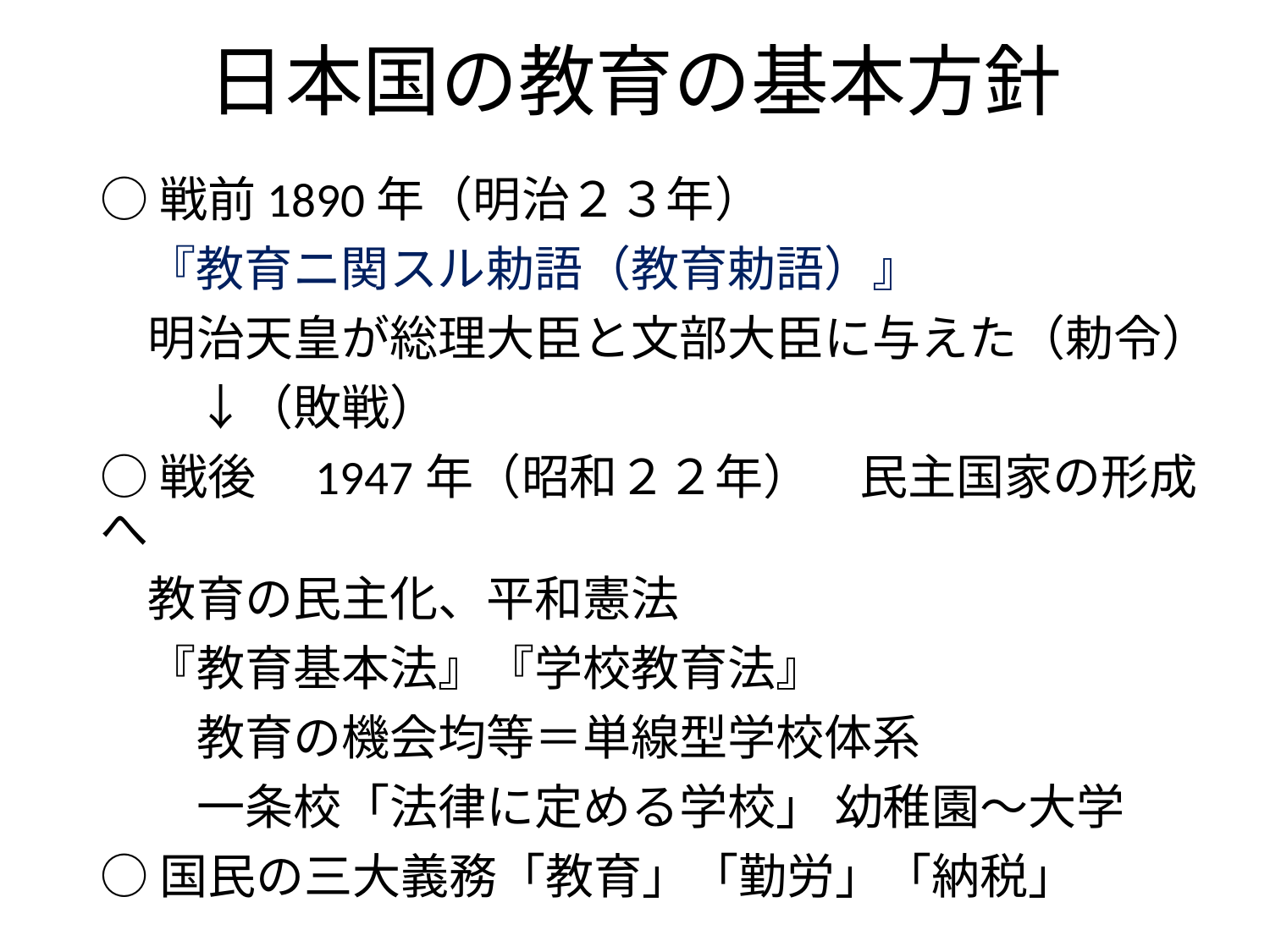

# 日本国の教育の基本方針
○戦前1890年（明治２３年）
　『教育ニ関スル勅語（教育勅語）』
　明治天皇が総理大臣と文部大臣に与えた（勅令）
　　↓（敗戦）
○戦後　1947年（昭和２２年）　民主国家の形成へ
　教育の民主化、平和憲法
　『教育基本法』『学校教育法』
　　教育の機会均等＝単線型学校体系
　　一条校「法律に定める学校」 幼稚園～大学
○国民の三大義務「教育」「勤労」「納税」